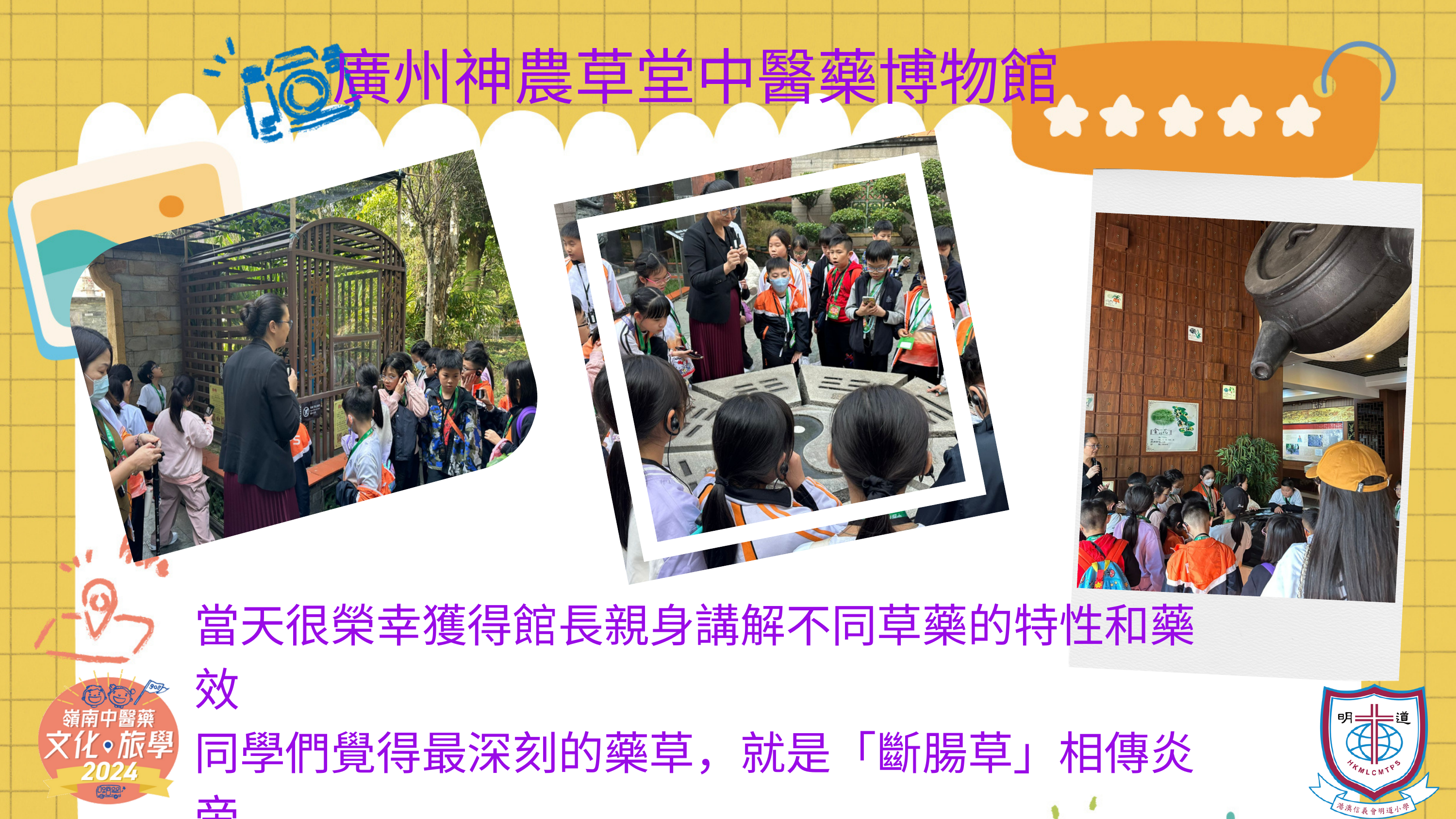

廣州神農草堂中醫藥博物館

當天很榮幸獲得館長親身講解不同草藥的特性和藥效
同學們覺得最深刻的藥草，就是「斷腸草」相傳炎帝
 神農氏就是服用了斷腸草而死，而新鮮豬血竟然是解藥